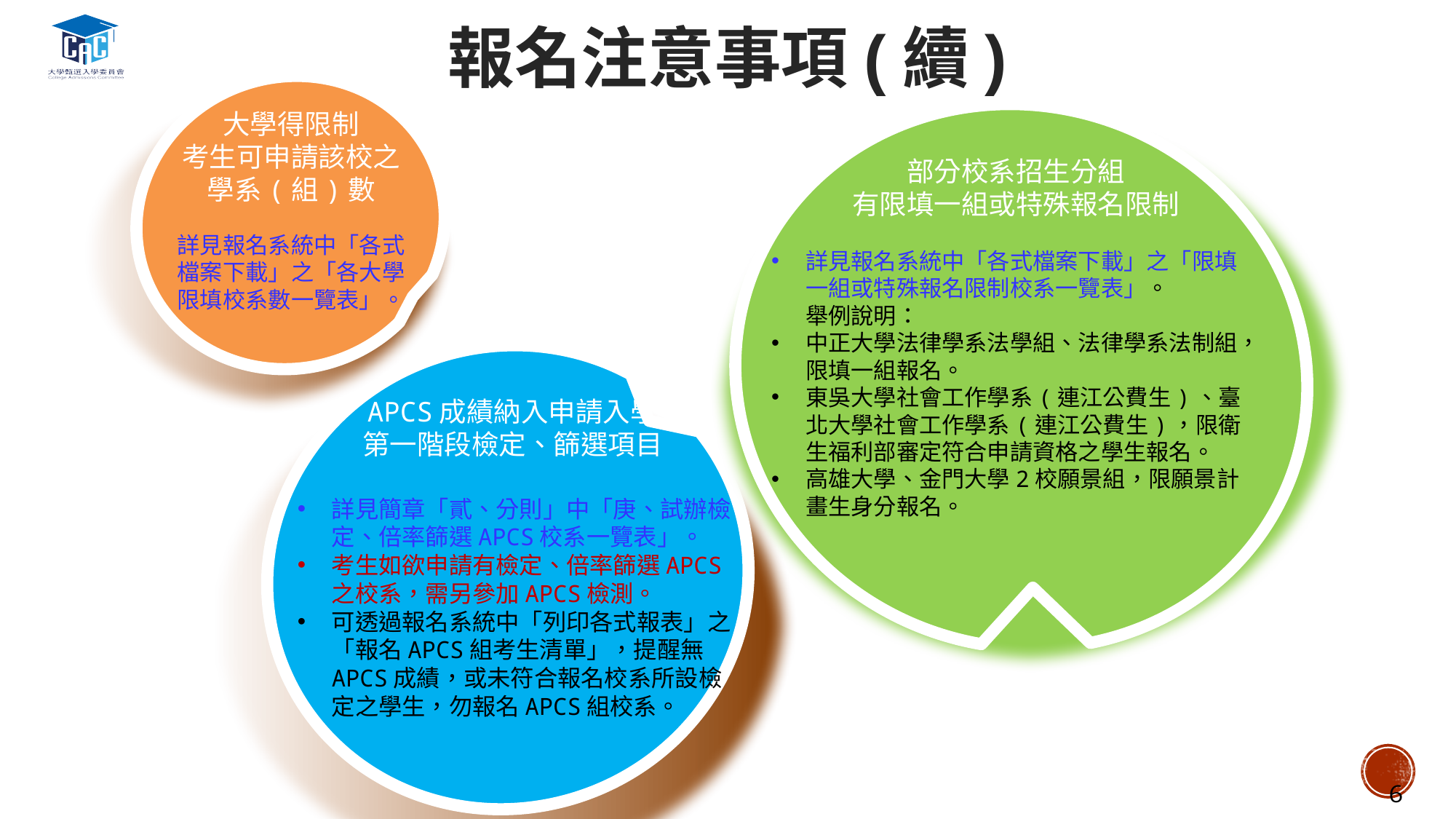

報名注意事項(續)

大學得限制
考生可申請該校之學系(組)數
詳見報名系統中「各式檔案下載」之「各大學限填校系數一覽表」。

部分校系招生分組
有限填一組或特殊報名限制

詳見報名系統中「各式檔案下載」之「限填一組或特殊報名限制校系一覽表」。
舉例說明：
中正大學法律學系法學組、法律學系法制組，限填一組報名。
東吳大學社會工作學系(連江公費生)、臺北大學社會工作學系(連江公費生)，限衛生福利部審定符合申請資格之學生報名。
高雄大學、金門大學2校願景組，限願景計畫生身分報名。

APCS成績納入申請入學
第一階段檢定、篩選項目
詳見簡章「貳、分則」中「庚、試辦檢定、倍率篩選APCS校系一覽表」。
考生如欲申請有檢定、倍率篩選APCS之校系，需另參加APCS檢測。
可透過報名系統中「列印各式報表」之「報名APCS組考生清單」，提醒無APCS成績，或未符合報名校系所設檢定之學生，勿報名APCS組校系。